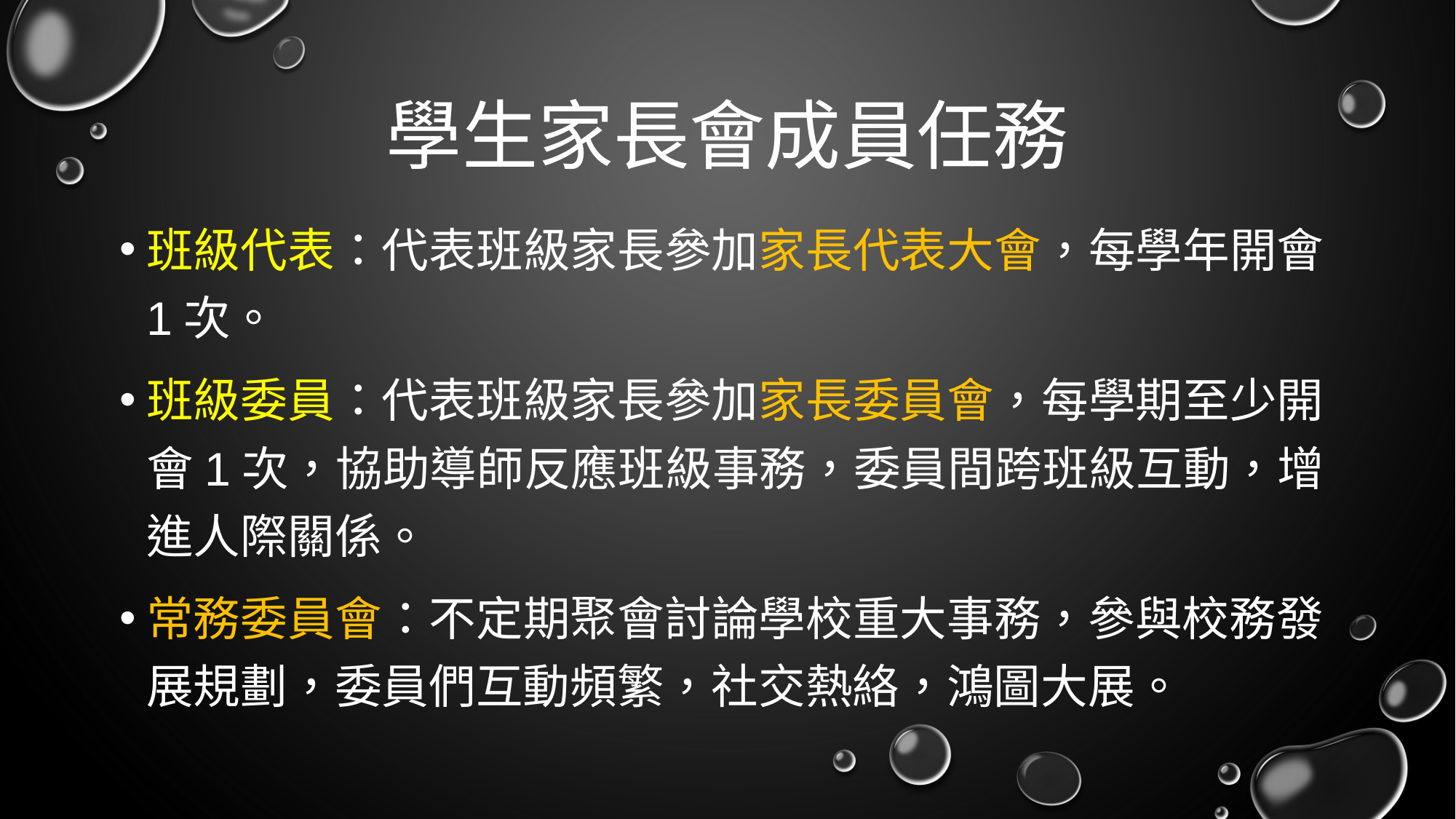

# 學生家長會成員任務
班級代表：代表班級家長參加家長代表大會，每學年開會1次。
班級委員：代表班級家長參加家長委員會，每學期至少開會1次，協助導師反應班級事務，委員間跨班級互動，增進人際關係。
常務委員會：不定期聚會討論學校重大事務，參與校務發展規劃，委員們互動頻繁，社交熱絡，鴻圖大展。